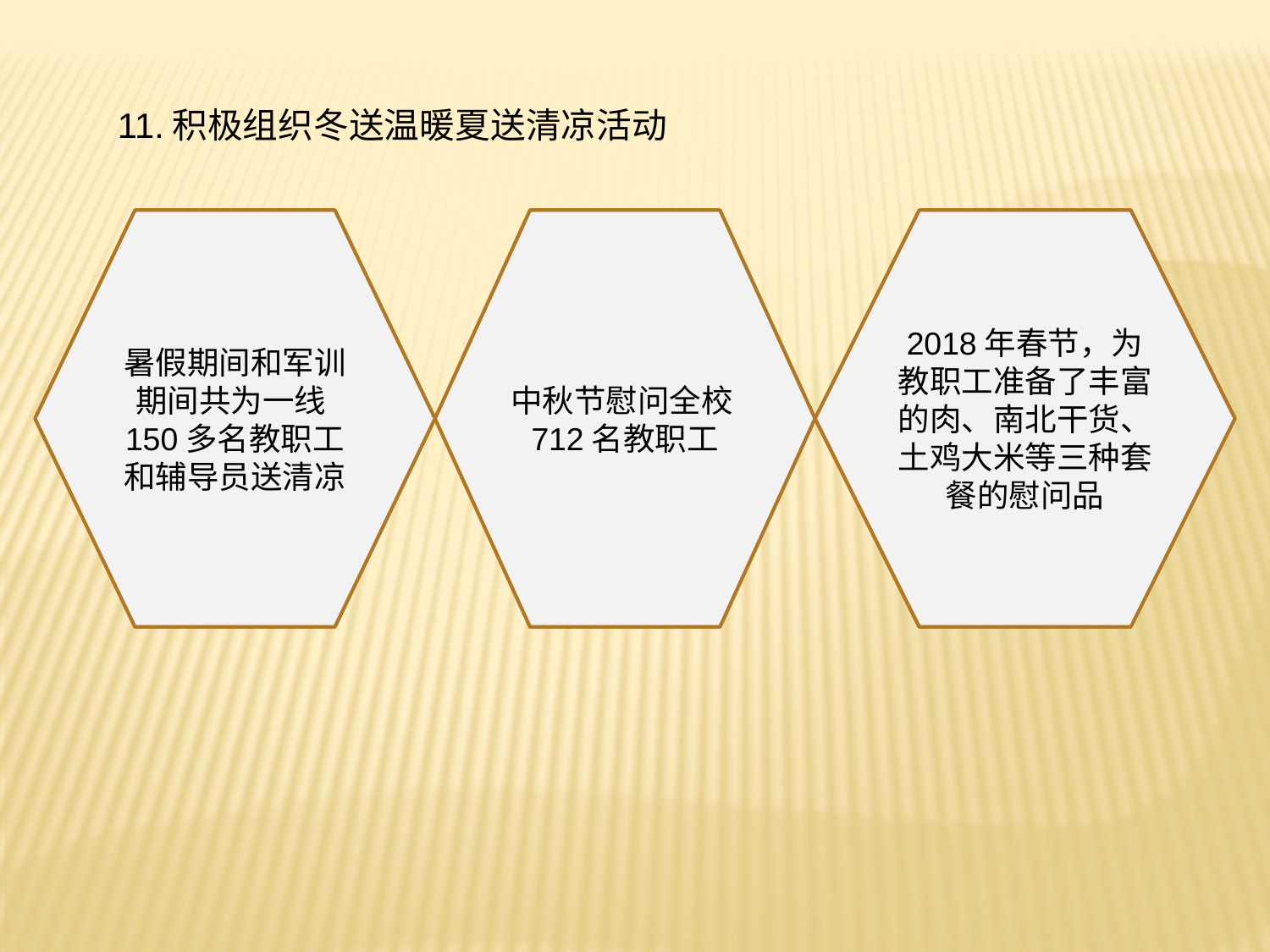

11.积极组织冬送温暖夏送清凉活动
暑假期间和军训期间共为一线150多名教职工和辅导员送清凉
中秋节慰问全校712名教职工
2018年春节，为教职工准备了丰富的肉、南北干货、土鸡大米等三种套餐的慰问品